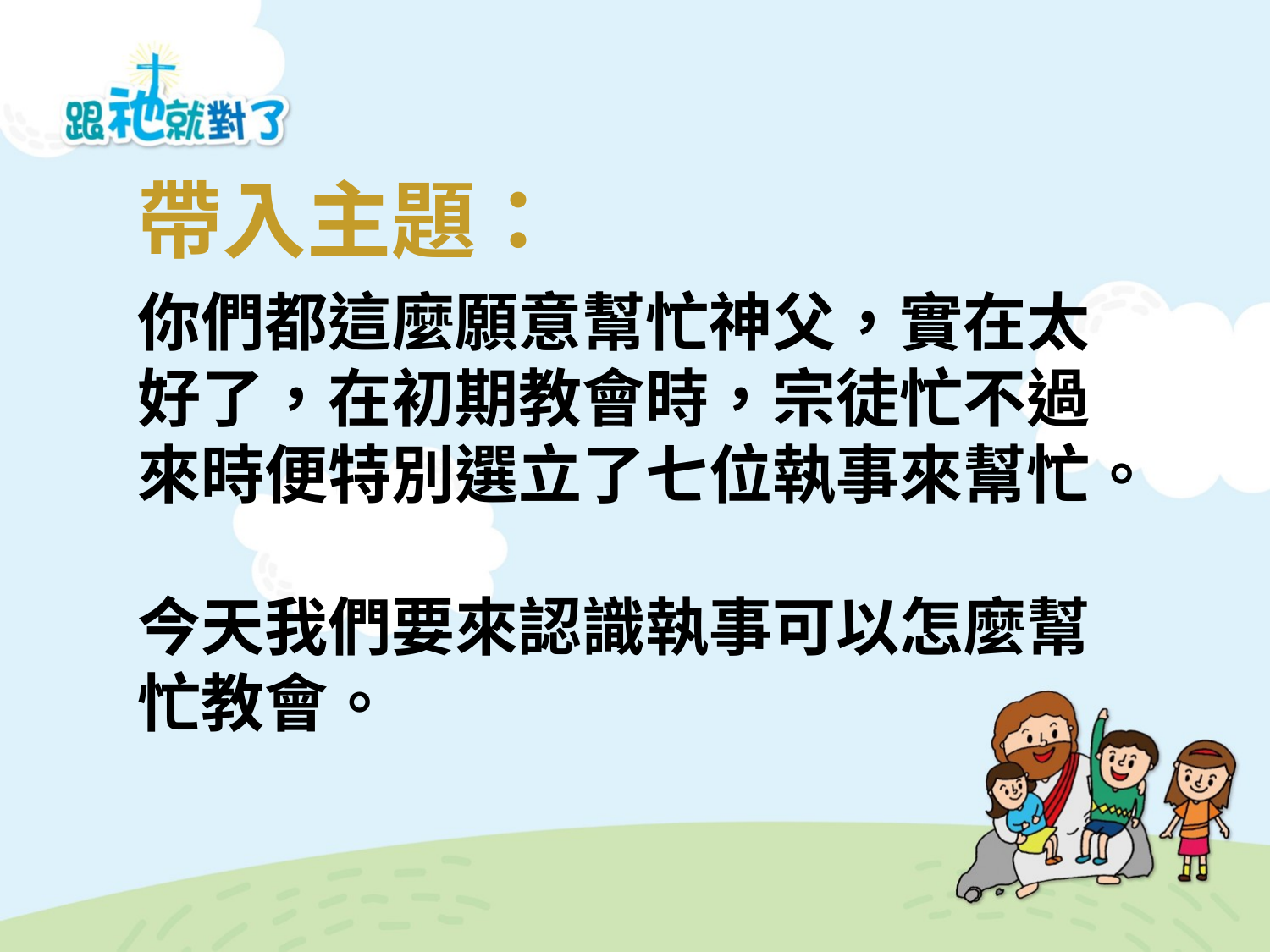

帶入主題：
你們都這麼願意幫忙神父，實在太好了，在初期教會時，宗徒忙不過來時便特別選立了七位執事來幫忙。

今天我們要來認識執事可以怎麼幫忙教會。